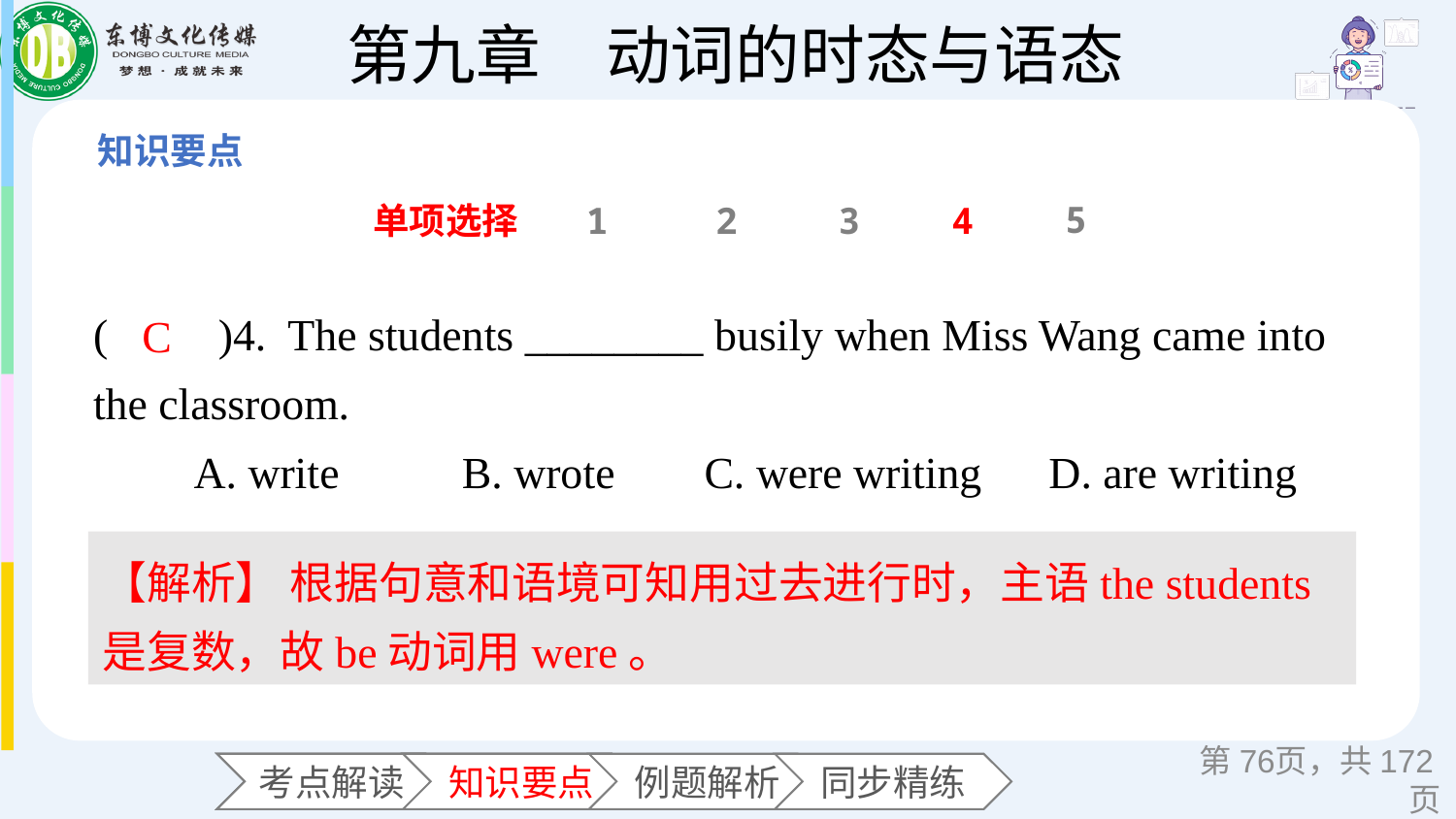

5
单项选择
1
2
3
4
(　　)4.  The students ________ busily when Miss Wang came into the classroom.
         A. write           B. wrote        C. were writing      D. are writing
C
【解析】 根据句意和语境可知用过去进行时，主语the students是复数，故be动词用were。
第76页，共172页